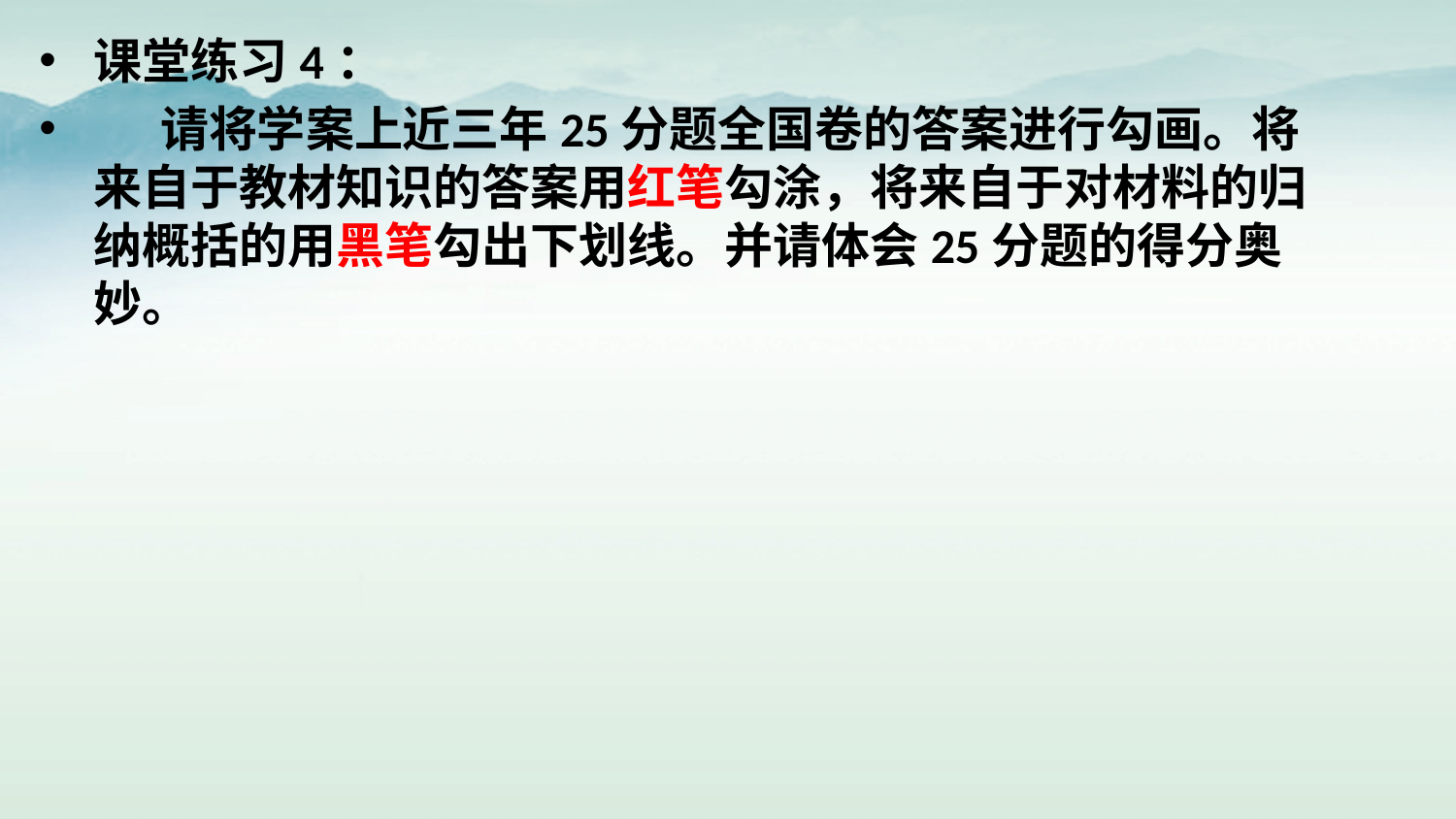

课堂练习4：
     请将学案上近三年25分题全国卷的答案进行勾画。将来自于教材知识的答案用红笔勾涂，将来自于对材料的归纳概括的用黑笔勾出下划线。并请体会25分题的得分奥妙。